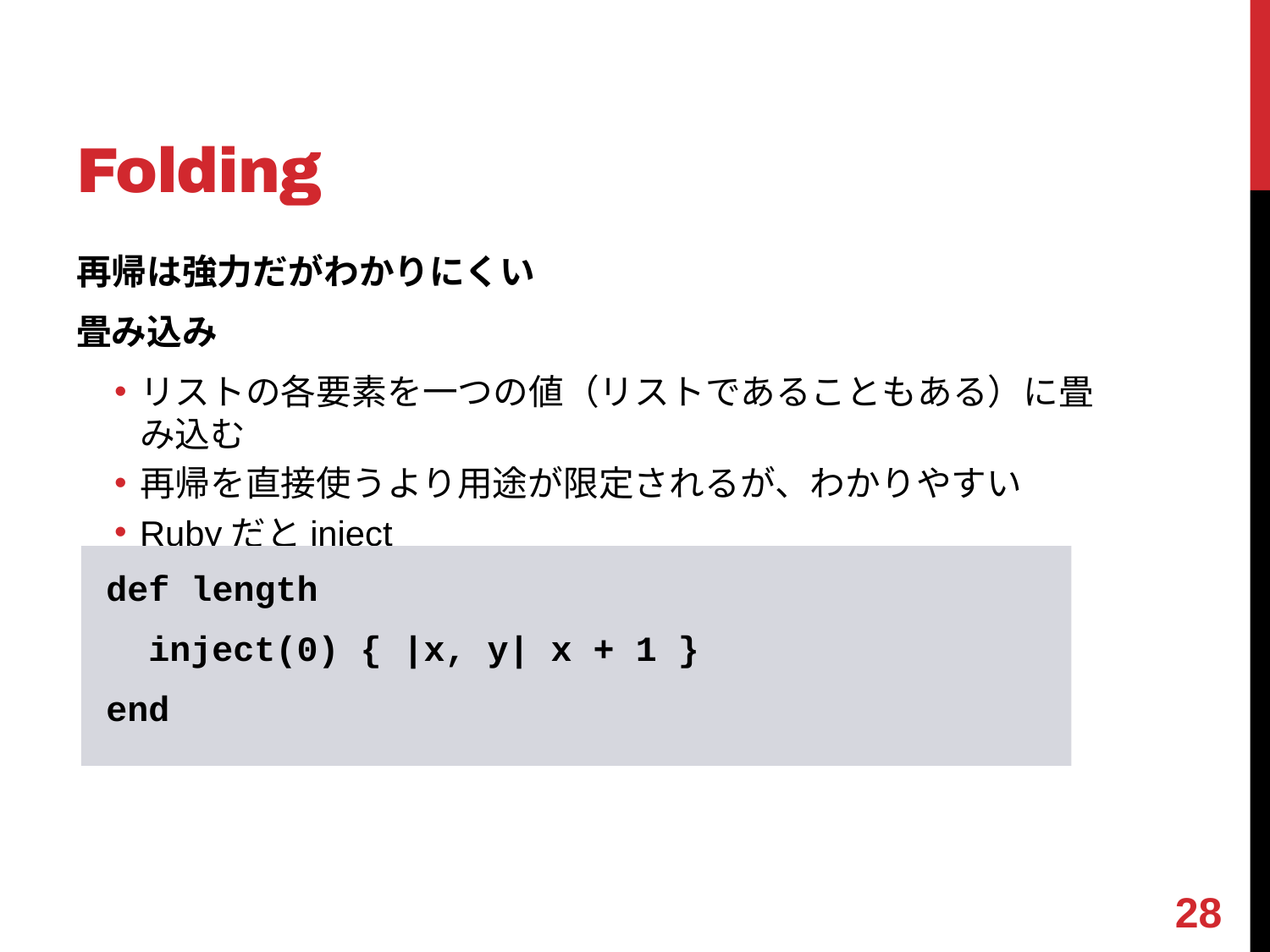

# Folding
再帰は強力だがわかりにくい
畳み込み
リストの各要素を一つの値（リストであることもある）に畳み込む
再帰を直接使うより用途が限定されるが、わかりやすい
Rubyだとinject
def length
  inject(0) { |x, y| x + 1 }
end
28